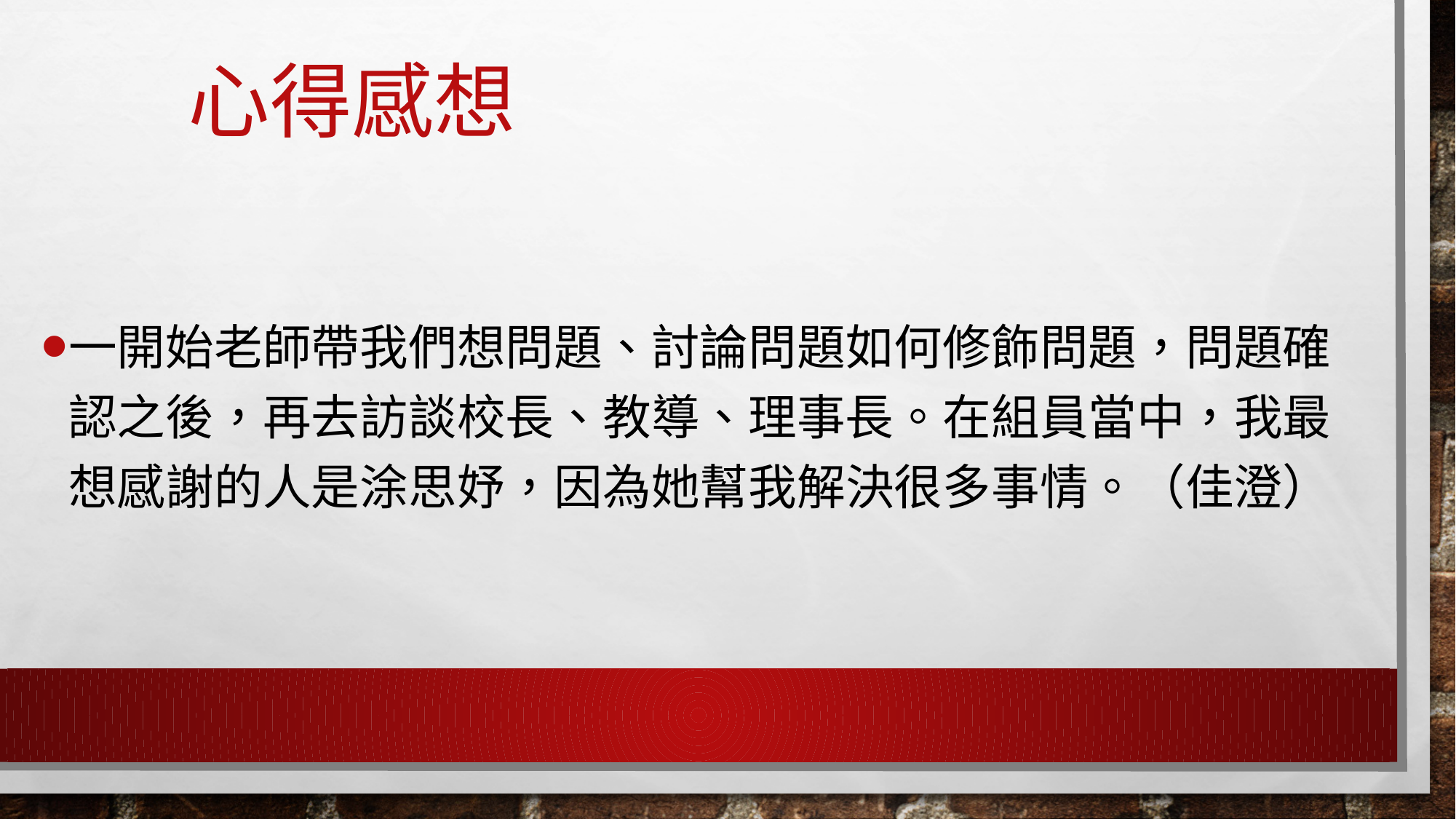

# 心得感想
一開始老師帶我們想問題、討論問題如何修飾問題，問題確認之後，再去訪談校長、教導、理事長。在組員當中，我最想感謝的人是涂思妤，因為她幫我解決很多事情。（佳澄）